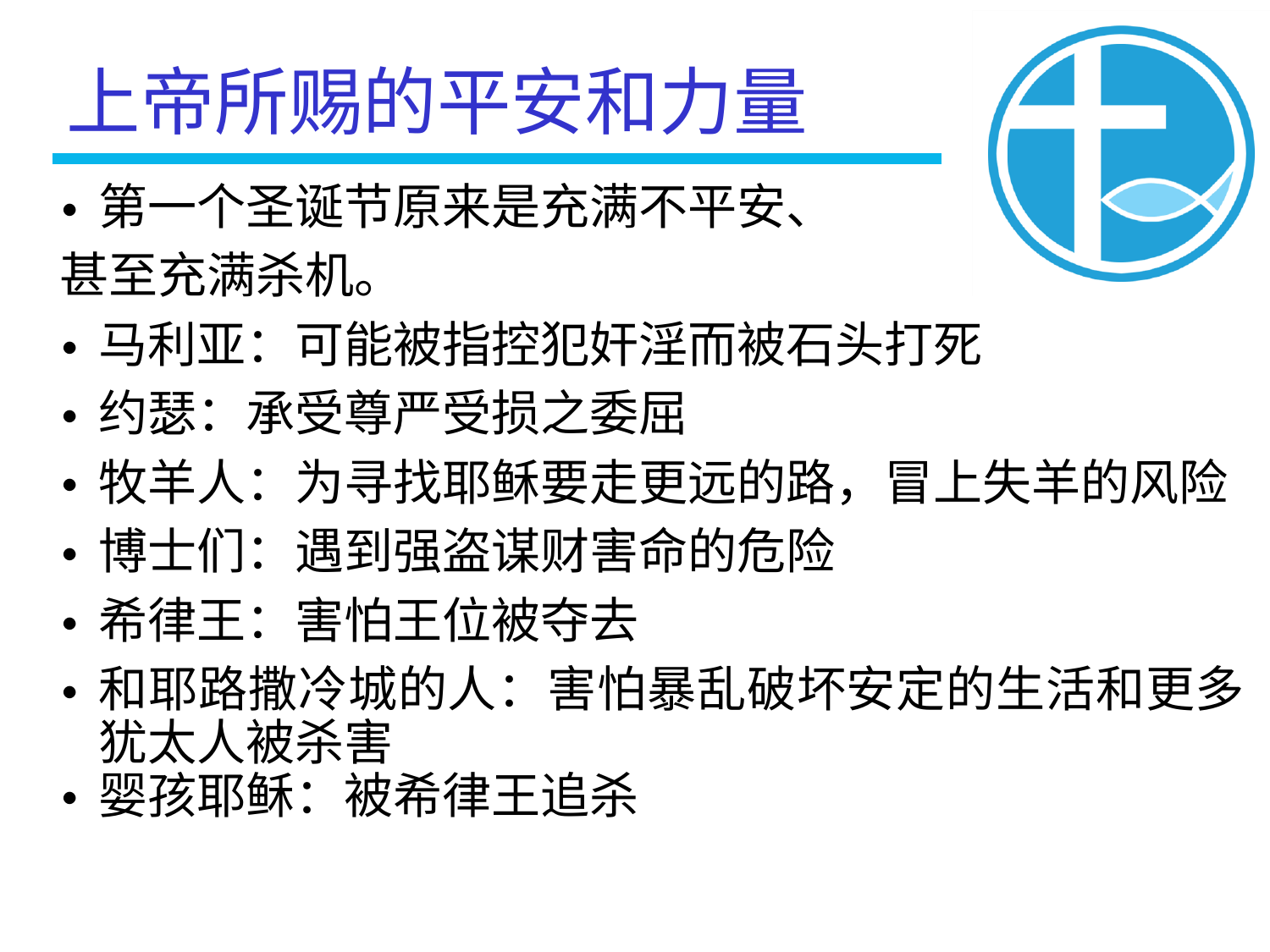

上帝所赐的平安和力量
第一个圣诞节原来是充满不平安、
甚至充满杀机。
马利亚：可能被指控犯奸淫而被石头打死
约瑟：承受尊严受损之委屈
牧羊人：为寻找耶稣要走更远的路，冒上失羊的风险
博士们：遇到强盗谋财害命的危险
希律王：害怕王位被夺去
和耶路撒冷城的人：害怕暴乱破坏安定的生活和更多犹太人被杀害
婴孩耶稣：被希律王追杀